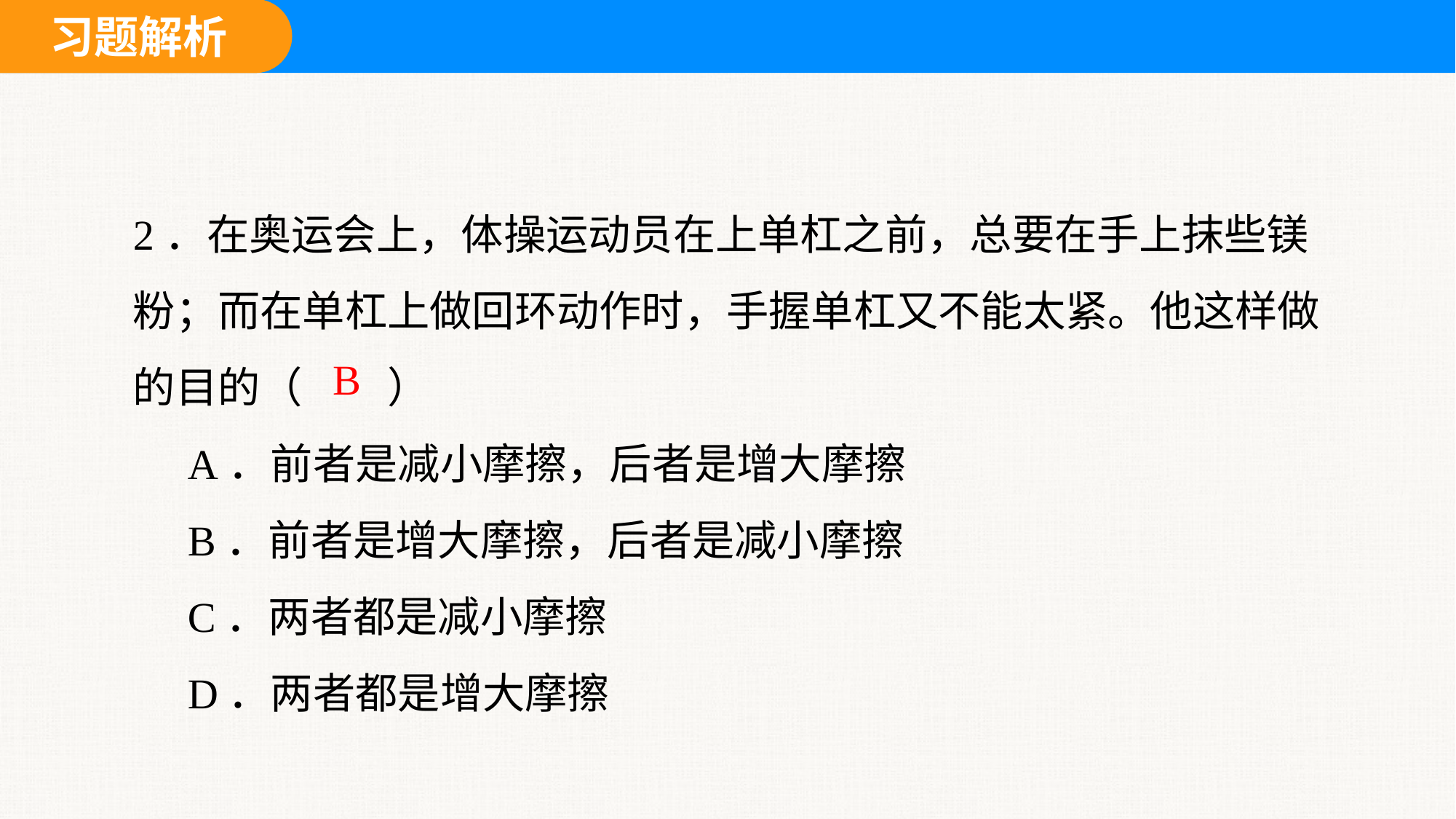

2．在奥运会上，体操运动员在上单杠之前，总要在手上抹些镁粉；而在单杠上做回环动作时，手握单杠又不能太紧。他这样做的目的（　　）
A．前者是减小摩擦，后者是增大摩擦
B．前者是增大摩擦，后者是减小摩擦
C．两者都是减小摩擦
D．两者都是增大摩擦
B